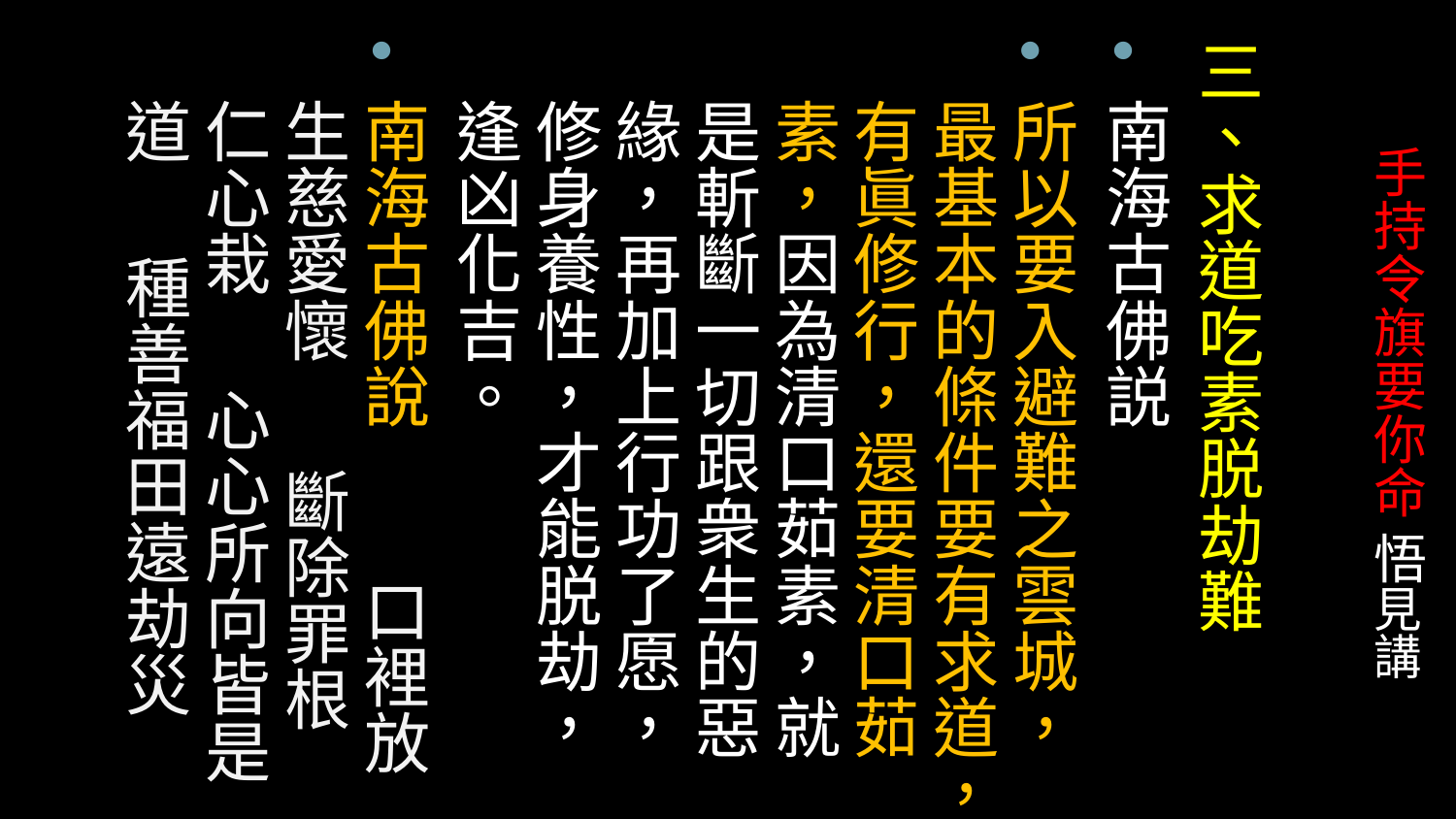

三、求道吃素脱劫難
南海古佛説
所以要入避難之雲城，最基本的條件要有求道，有眞修行，還要清口茹素，因為清口茹素，就是斬斷一切跟衆生的惡緣，再加上行功了愿，修身養性，才能脱劫，逢凶化吉。
南海古佛說          口裡放生慈愛懷       斷除罪根仁心栽      心心所向皆是道      種善福田遠劫災

# 手持令旗要你命 悟見講